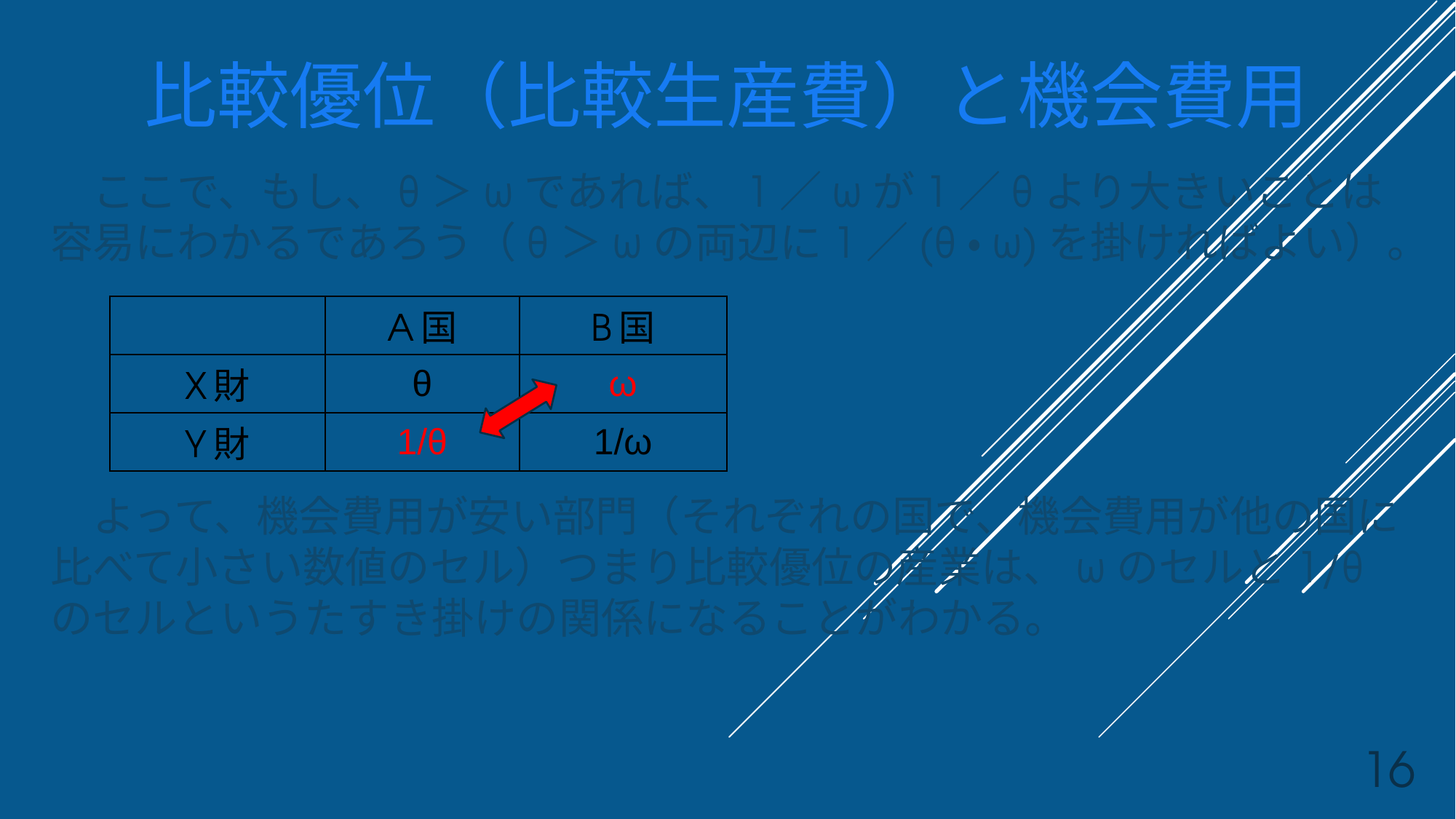

# 比較優位（比較生産費）と機会費用
　ここで、もし、θ＞ωであれば、1／ωが1／θより大きいことは容易にわかるであろう（θ＞ωの両辺に1／(θ・ω)を掛ければよい）。

　よって、機会費用が安い部門（それぞれの国で、機会費用が他の国に比べて小さい数値のセル）つまり比較優位の産業は、ωのセルと1/θのセルというたすき掛けの関係になることがわかる。

|  | A国 | B国 |
| --- | --- | --- |
| X財 | θ | ω |
| Y財 | 1/θ | 1/ω |

16